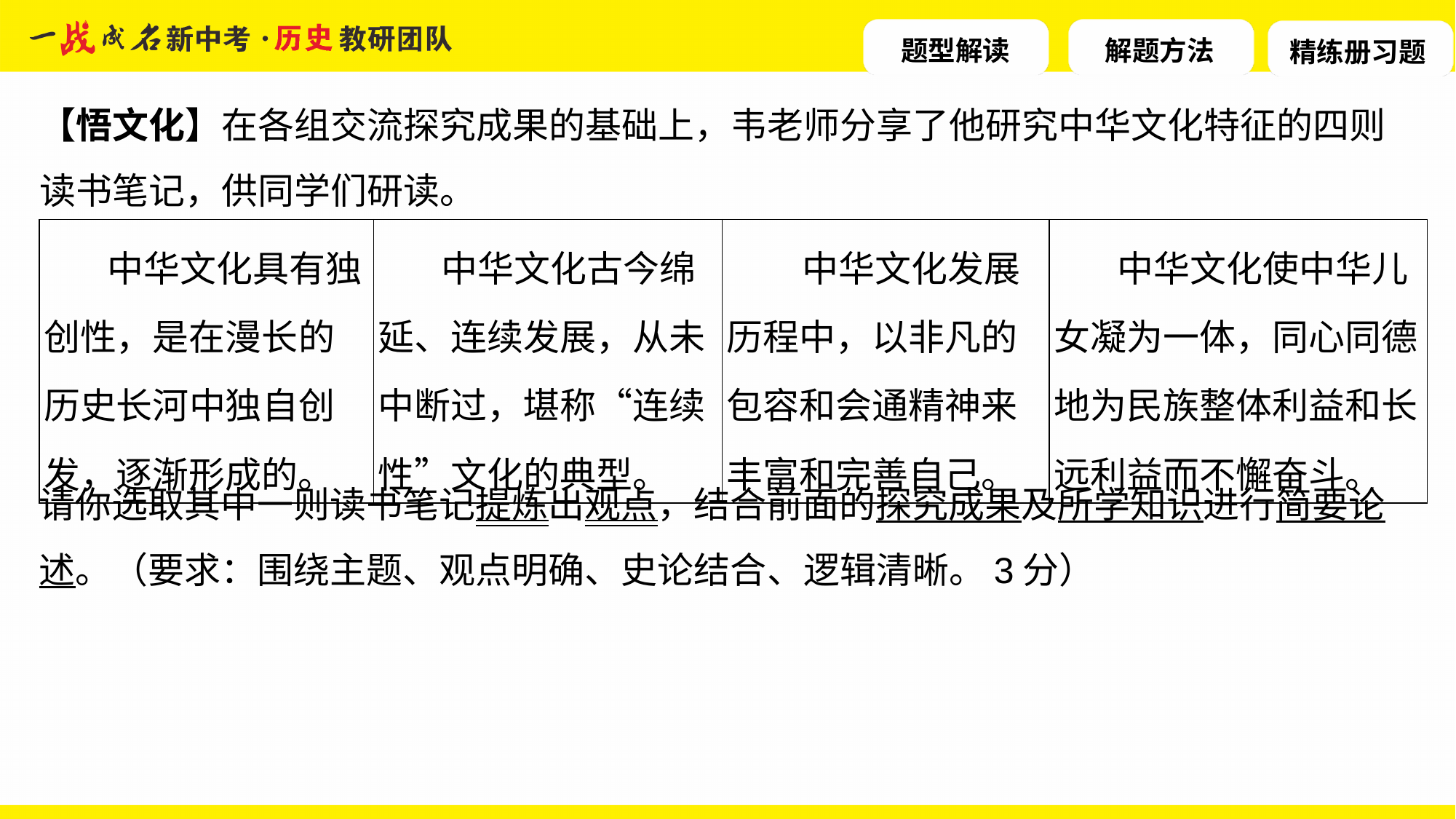

【悟文化】在各组交流探究成果的基础上，韦老师分享了他研究中华文化特征的四则读书笔记，供同学们研读。
| 中华文化具有独创性，是在漫长的历史长河中独自创发，逐渐形成的。 | 中华文化古今绵延、连续发展，从未中断过，堪称“连续性”文化的典型。 | 中华文化发展历程中，以非凡的包容和会通精神来丰富和完善自己。 | 中华文化使中华儿女凝为一体，同心同德地为民族整体利益和长远利益而不懈奋斗。 |
| --- | --- | --- | --- |
请你选取其中一则读书笔记提炼出观点，结合前面的探究成果及所学知识进行简要论述。（要求：围绕主题、观点明确、史论结合、逻辑清晰。3分）